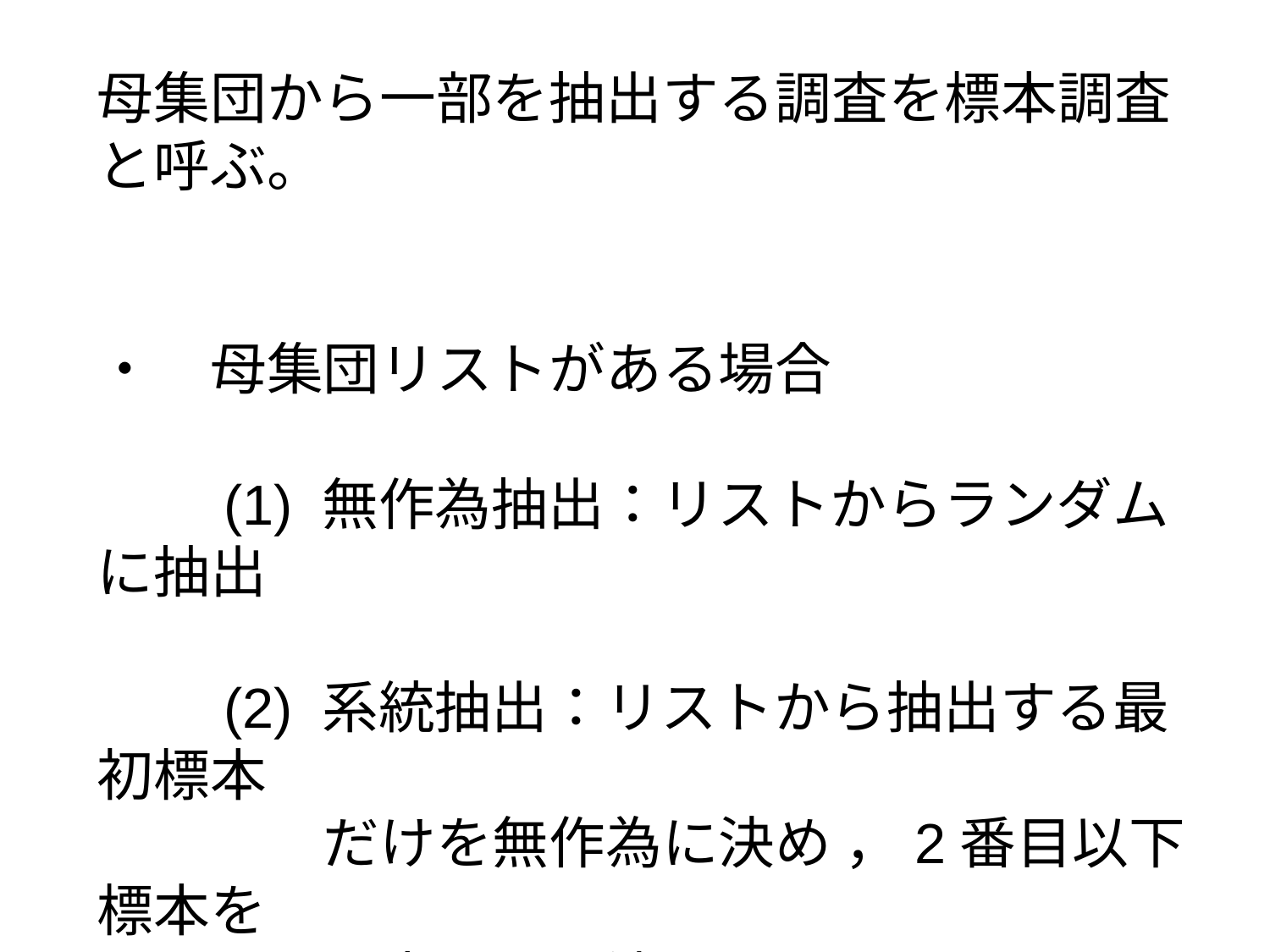

母集団から一部を抽出する調査を標本調査と呼ぶ。

・　母集団リストがある場合

　　(1) 無作為抽出：リストからランダムに抽出

　　(2) 系統抽出：リストから抽出する最初標本
　　　　だけを無作為に決め ，2番目以下標本を
　　　　一定間隔で決める。